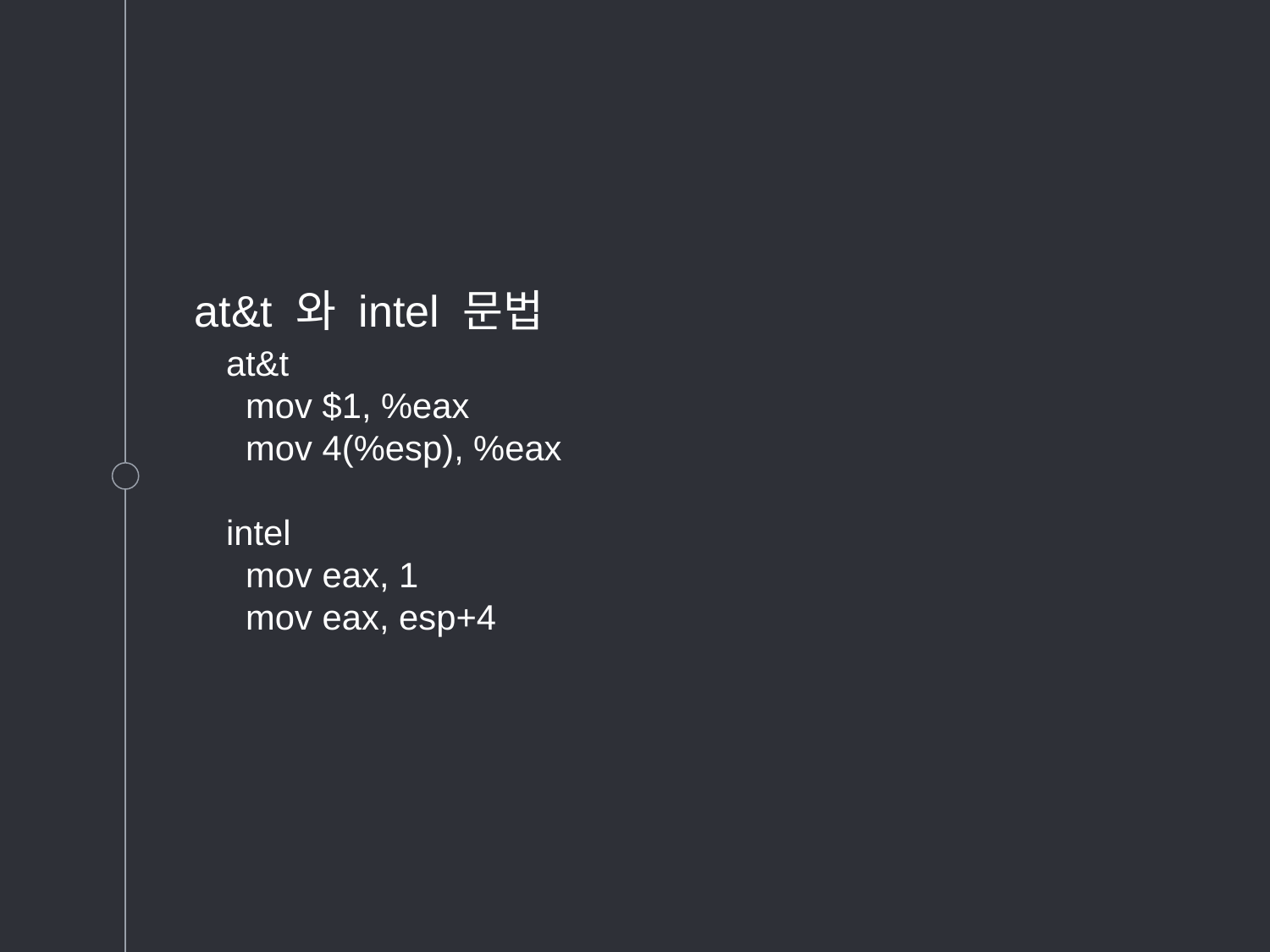

at&t 와 intel 문법
at&t
  mov $1, %eax
  mov 4(%esp), %eax

intel
  mov eax, 1
  mov eax, esp+4